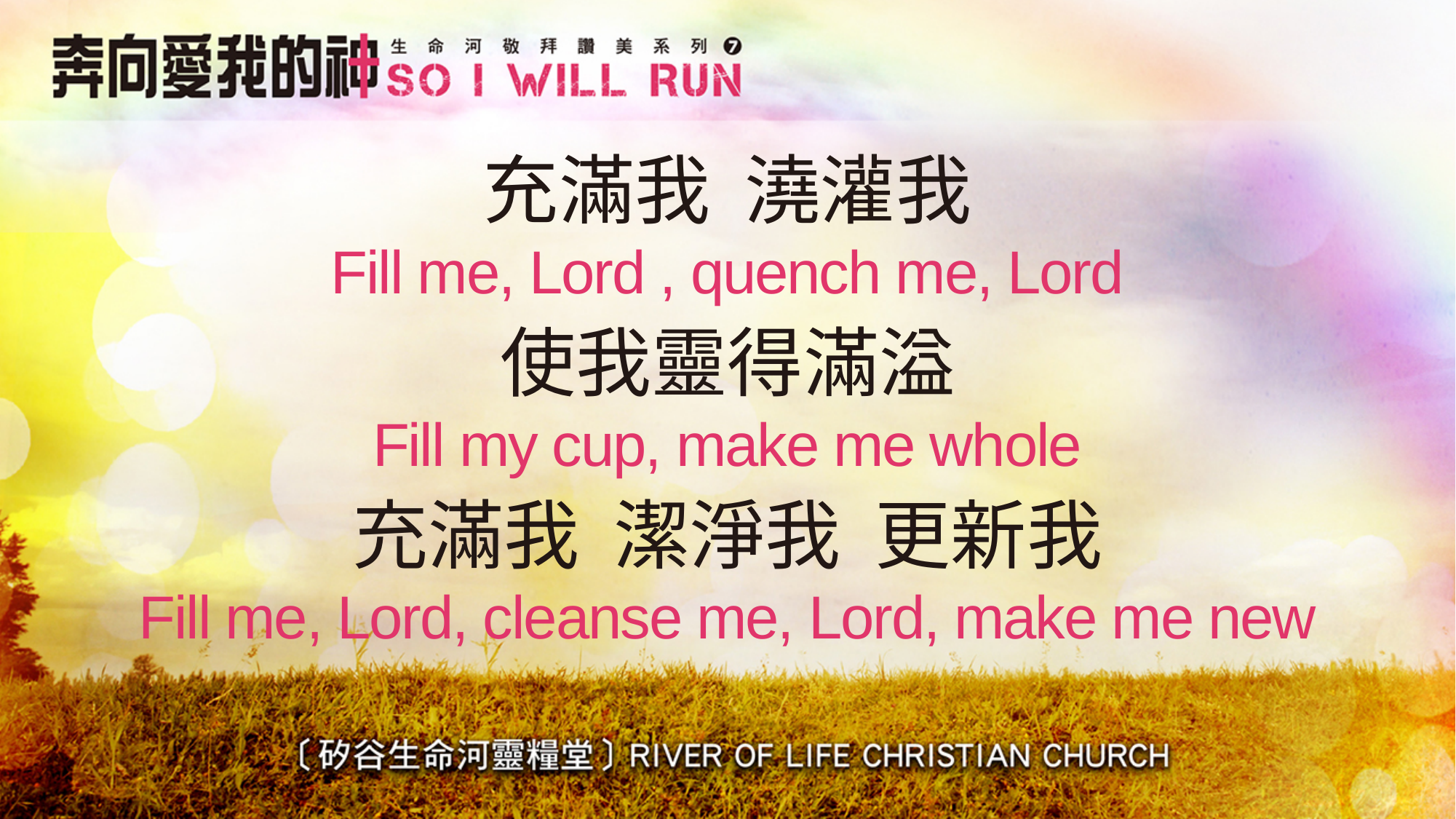

# 充滿我  澆灌我 Fill me, Lord , quench me, Lord
使我靈得滿溢
Fill my cup, make me whole
充滿我  潔淨我  更新我
Fill me, Lord, cleanse me, Lord, make me new